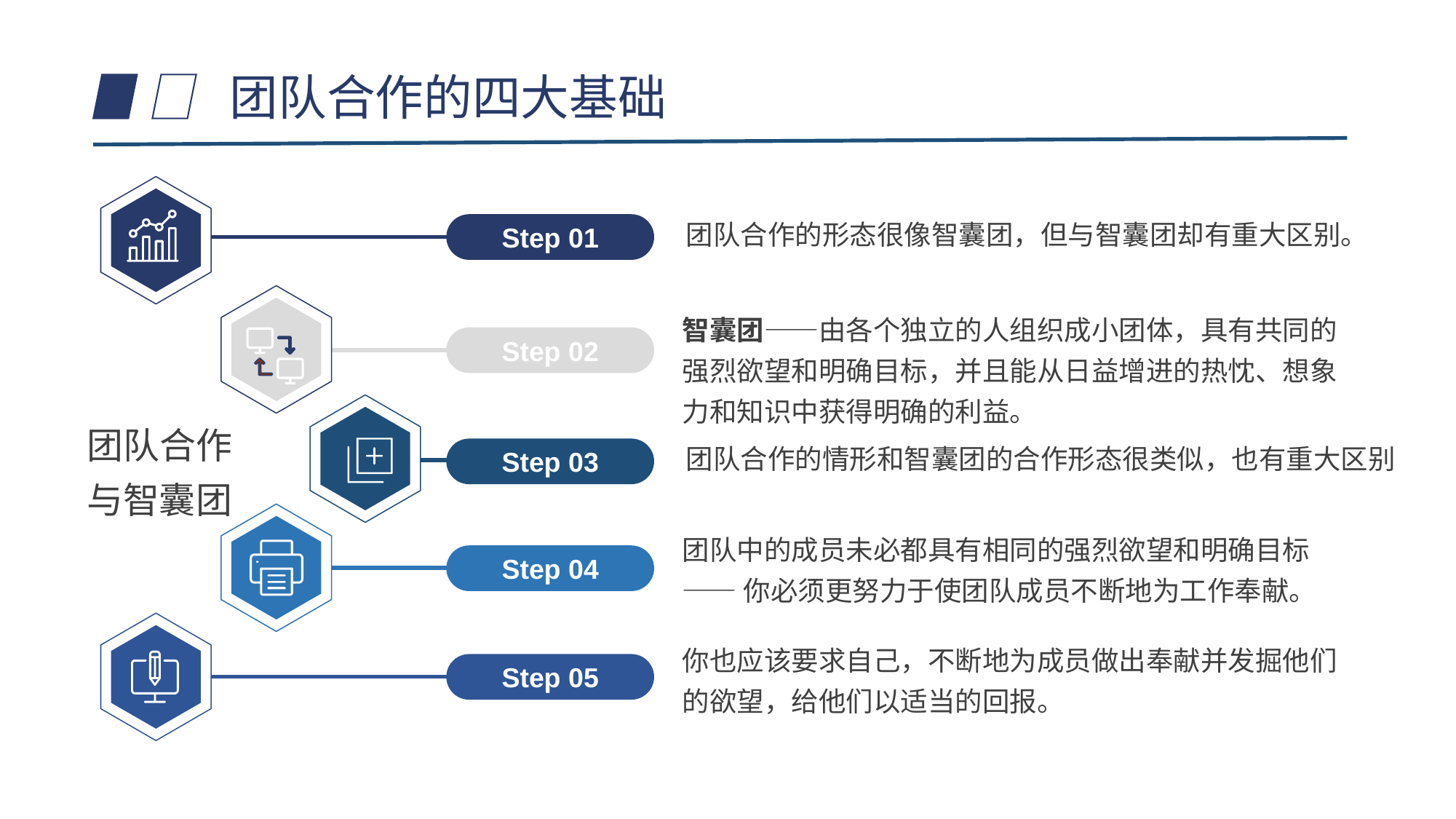

团队合作的四大基础

Step 01
团队合作的形态很像智囊团，但与智囊团却有重大区别。

智囊团——由各个独立的人组织成小团体，具有共同的强烈欲望和明确目标，并且能从日益增进的热忱、想象力和知识中获得明确的利益。

Step 02

Step 03
团队合作的情形和智囊团的合作形态很类似，也有重大区别

团队合作与智囊团

团队中的成员未必都具有相同的强烈欲望和明确目标
——你必须更努力于使团队成员不断地为工作奉献。

Step 04

你也应该要求自己，不断地为成员做出奉献并发掘他们的欲望，给他们以适当的回报。

Step 05